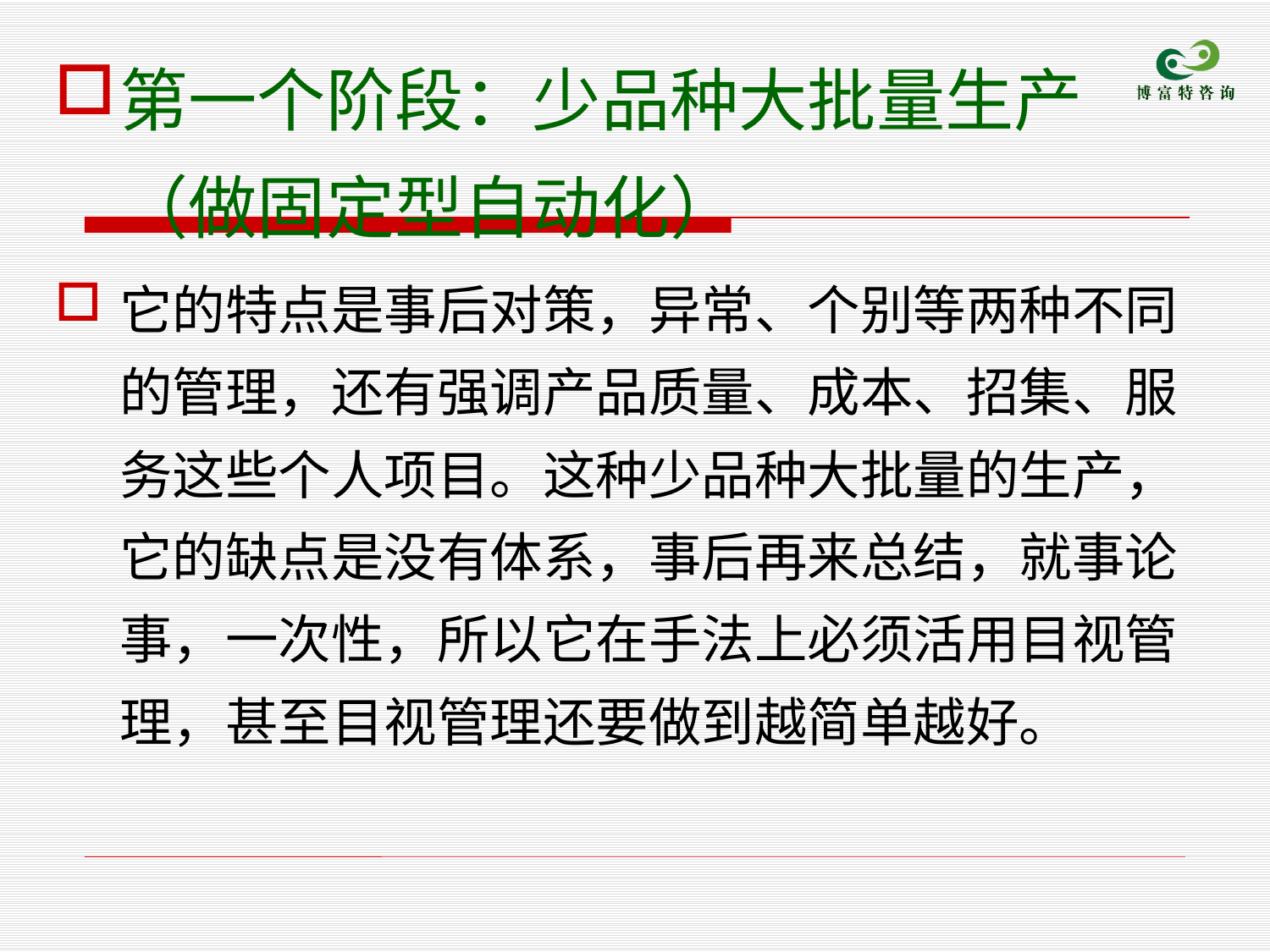

第一个阶段：少品种大批量生产（做固定型自动化）
它的特点是事后对策，异常、个别等两种不同的管理，还有强调产品质量、成本、招集、服务这些个人项目。这种少品种大批量的生产，它的缺点是没有体系，事后再来总结，就事论事，一次性，所以它在手法上必须活用目视管理，甚至目视管理还要做到越简单越好。
530